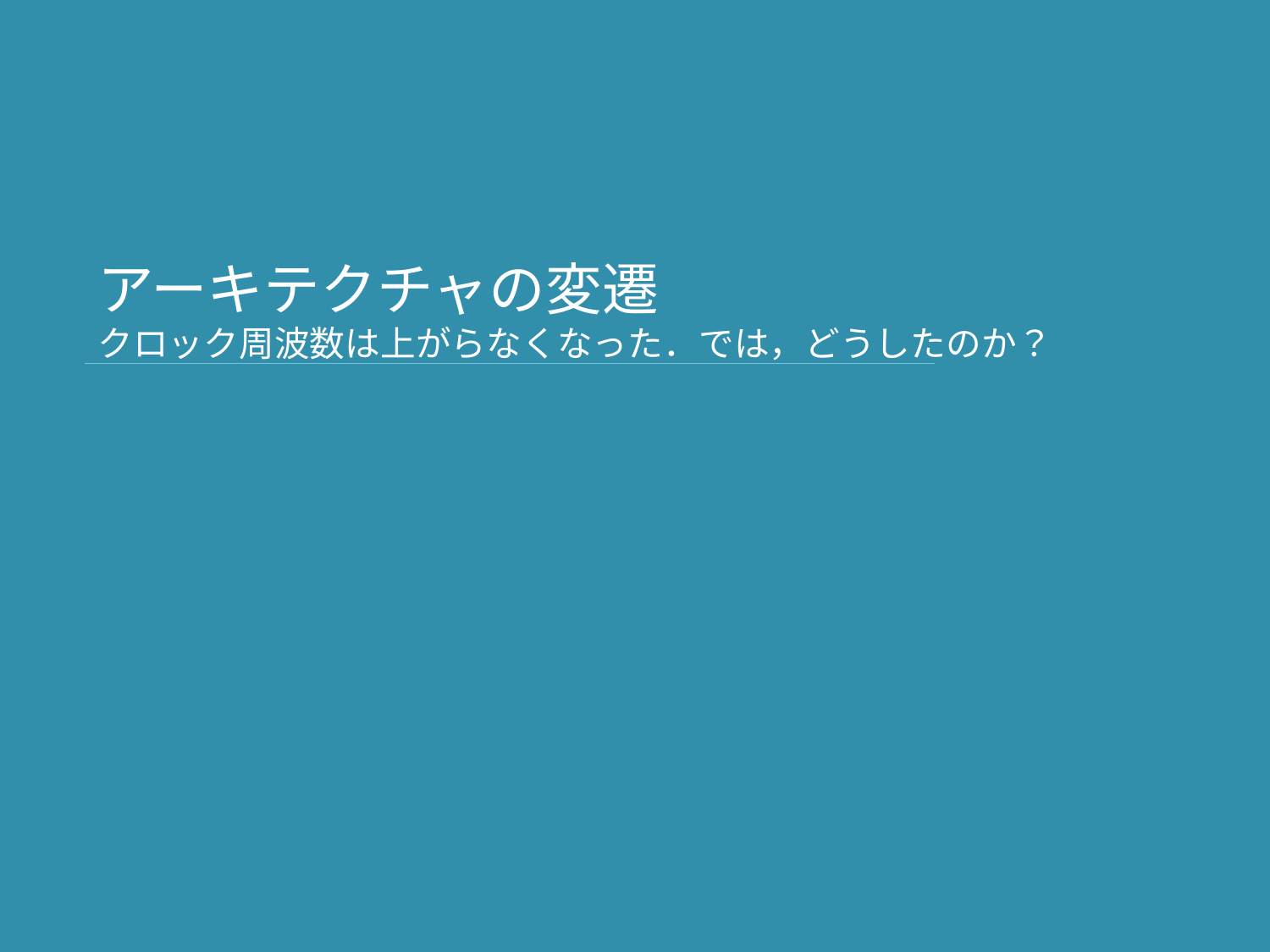

# アーキテクチャの変遷 クロック周波数は上がらなくなった．では，どうしたのか？